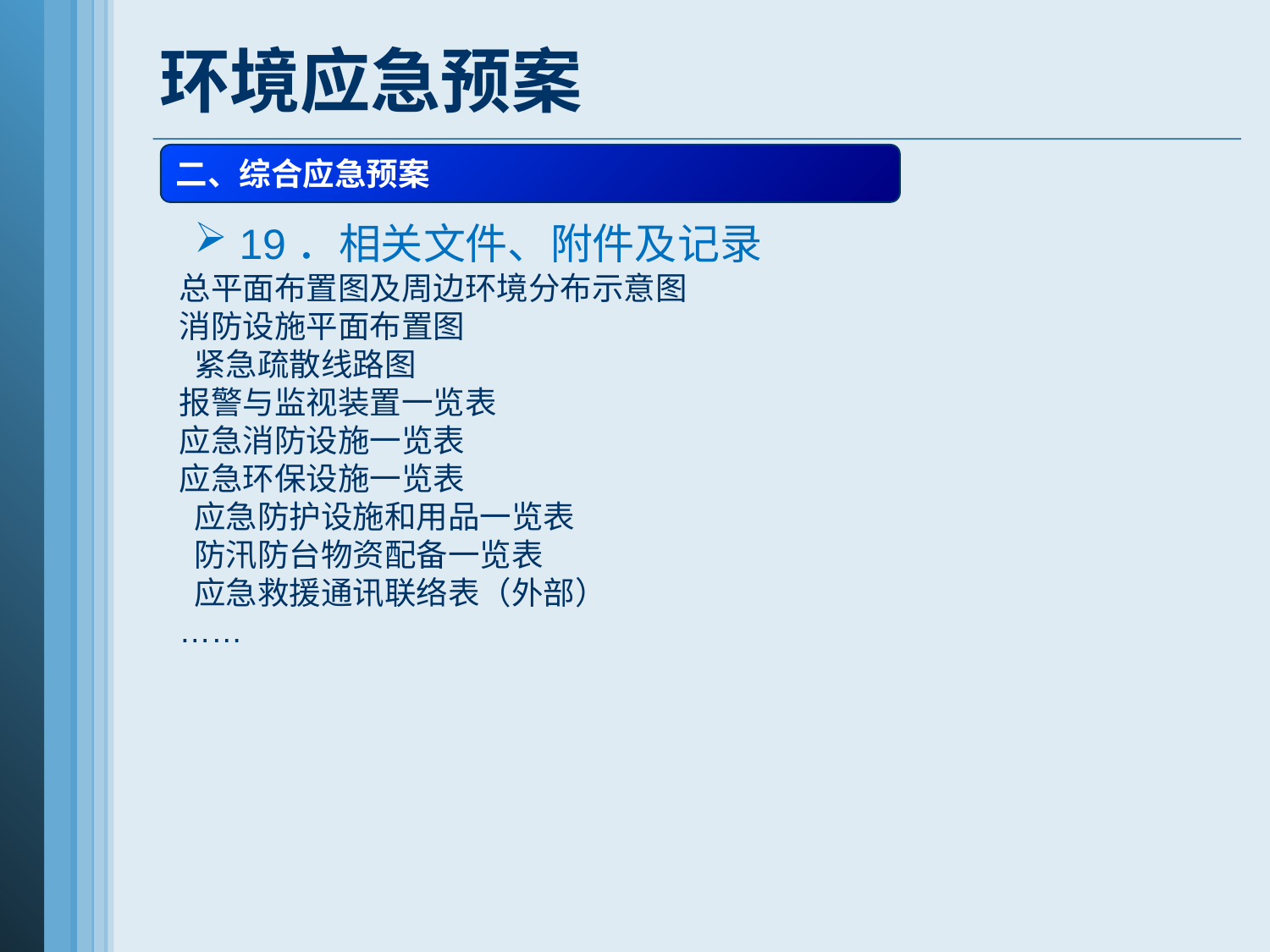

环境应急预案
二、综合应急预案
19．相关文件、附件及记录
总平面布置图及周边环境分布示意图
消防设施平面布置图
 紧急疏散线路图
报警与监视装置一览表
应急消防设施一览表
应急环保设施一览表
 应急防护设施和用品一览表
 防汛防台物资配备一览表
 应急救援通讯联络表（外部）
……